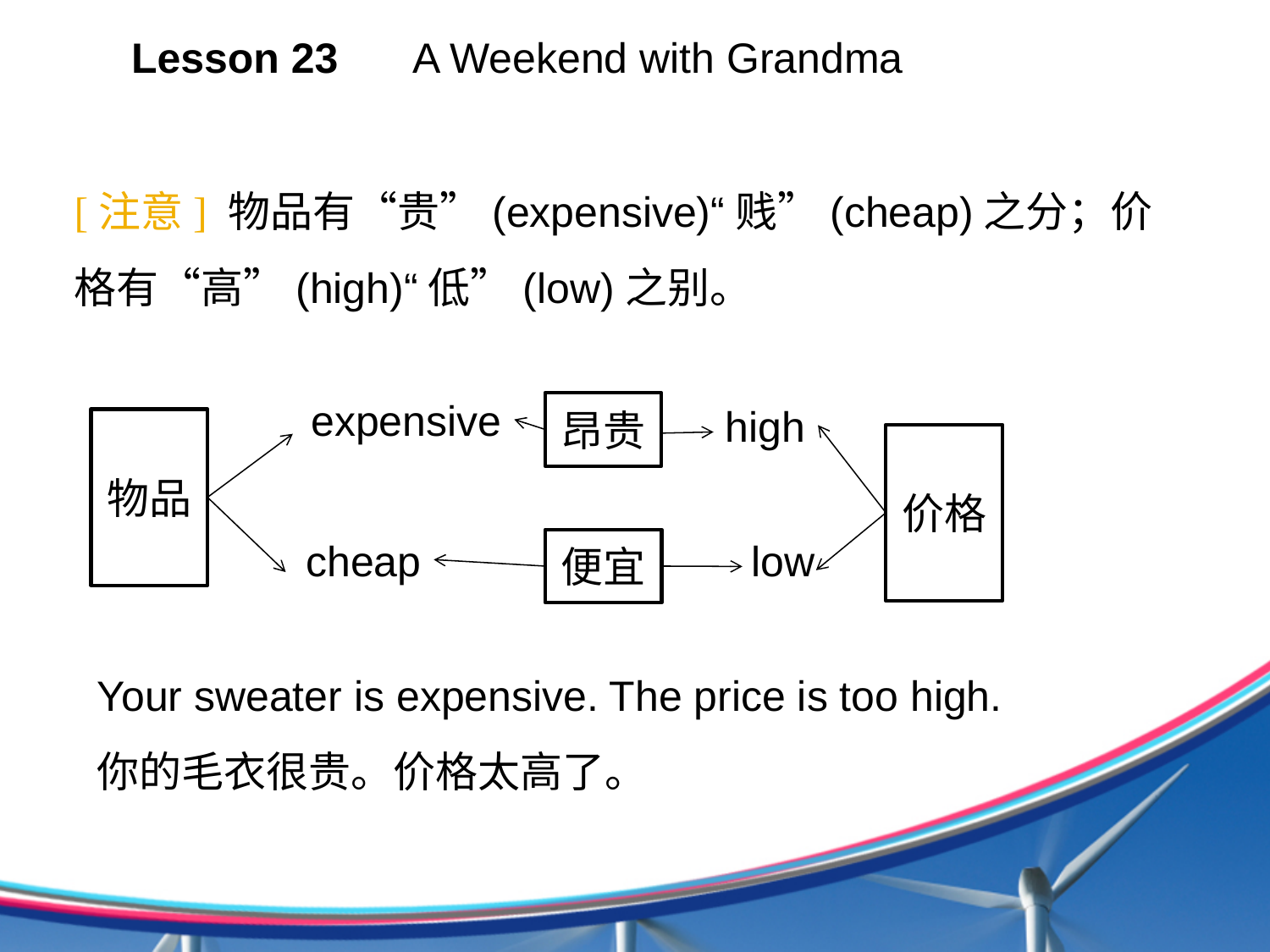

Lesson 23 　A Weekend with Grandma
[注意] 物品有“贵”(expensive)“贱”(cheap)之分；价格有“高”(high)“低”(low)之别。
expensive
昂贵
high
物品
价格
low
cheap
便宜
Your sweater is expensive. The price is too high.
你的毛衣很贵。价格太高了。